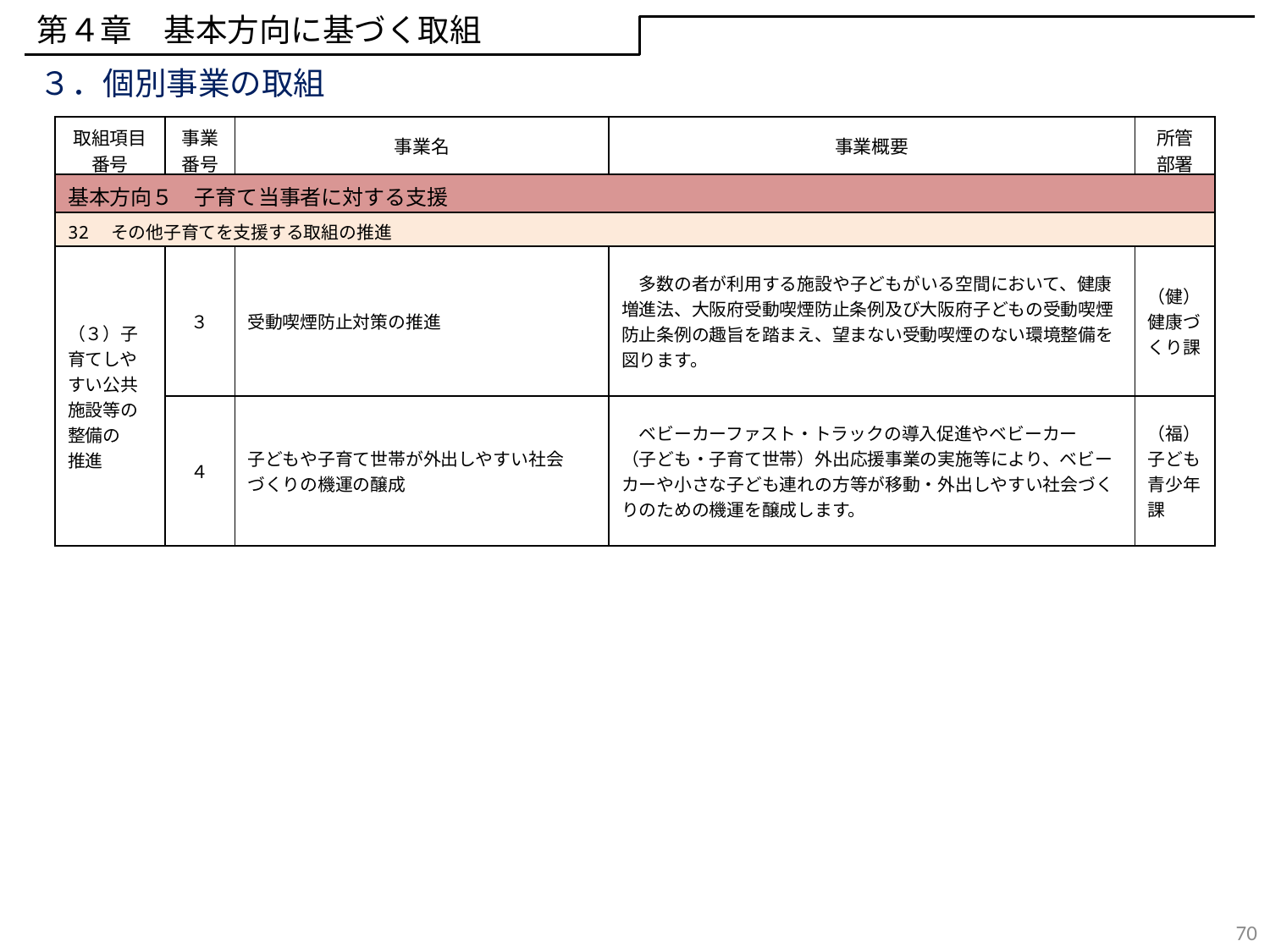

第４章　基本方向に基づく取組
３．個別事業の取組
| 取組項目 番号 | 事業 番号 | 事業名 | 事業概要 | 所管 部署 |
| --- | --- | --- | --- | --- |
| 基本方向５　子育て当事者に対する支援 |  |  |  |  |
| 32　その他子育てを支援する取組の推進 |  |  |  |  |
| （３）子育てしやすい公共施設等の整備の 推進 | ３ | 受動喫煙防止対策の推進 | 多数の者が利用する施設や子どもがいる空間において、健康増進法、大阪府受動喫煙防止条例及び大阪府子どもの受動喫煙防止条例の趣旨を踏まえ、望まない受動喫煙のない環境整備を図ります。 | （健）健康づくり課 |
|  | ４ | 子どもや子育て世帯が外出しやすい社会 づくりの機運の醸成 | ベビーカーファスト・トラックの導入促進やベビーカー （子ども・子育て世帯）外出応援事業の実施等により、ベビーカーや小さな子ども連れの方等が移動・外出しやすい社会づくりのための機運を醸成します。 | （福）子ども青少年課 |
70